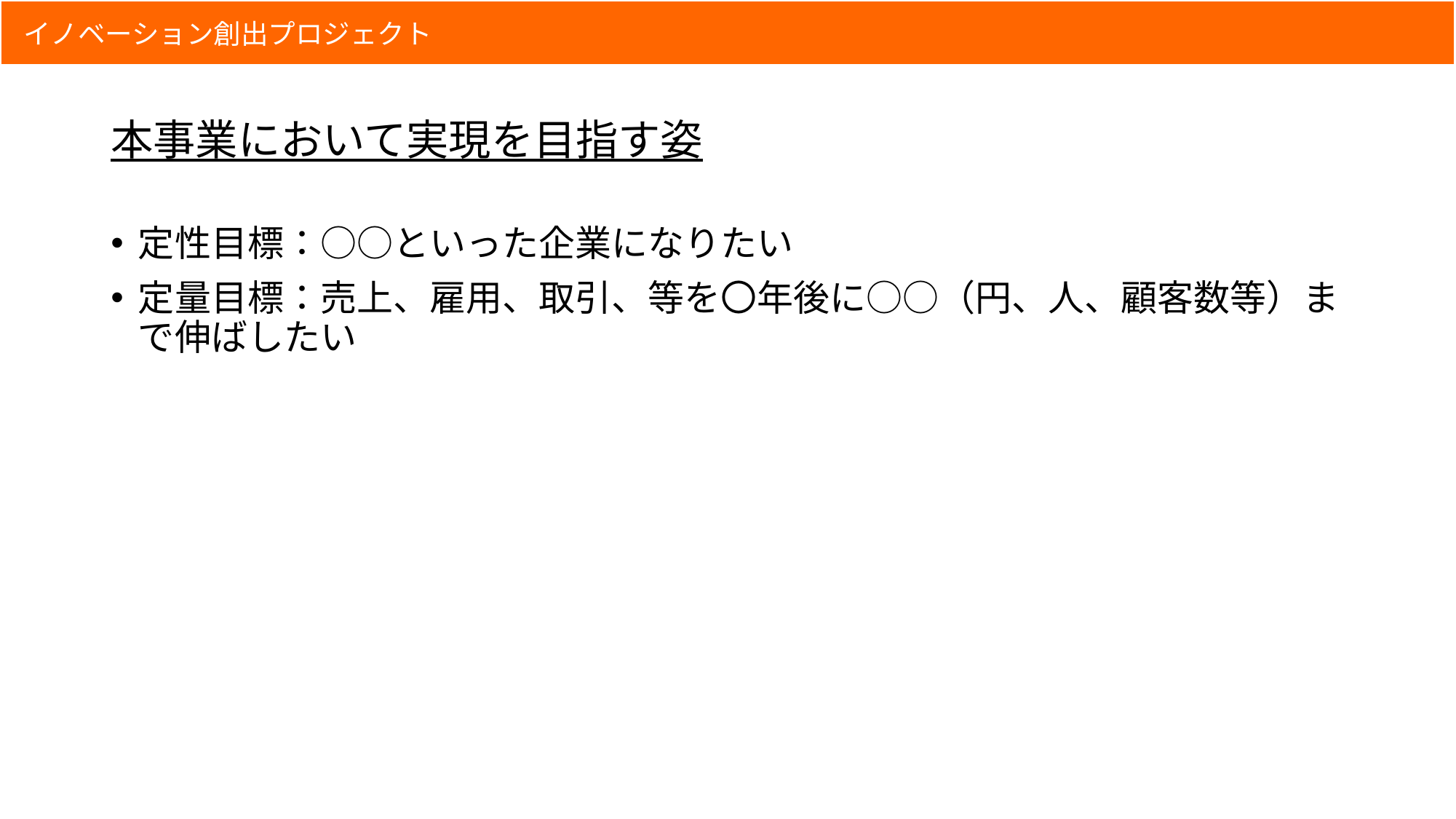

# 本事業において実現を目指す姿
定性目標：○○といった企業になりたい
定量目標：売上、雇用、取引、等を〇年後に○○（円、人、顧客数等）まで伸ばしたい